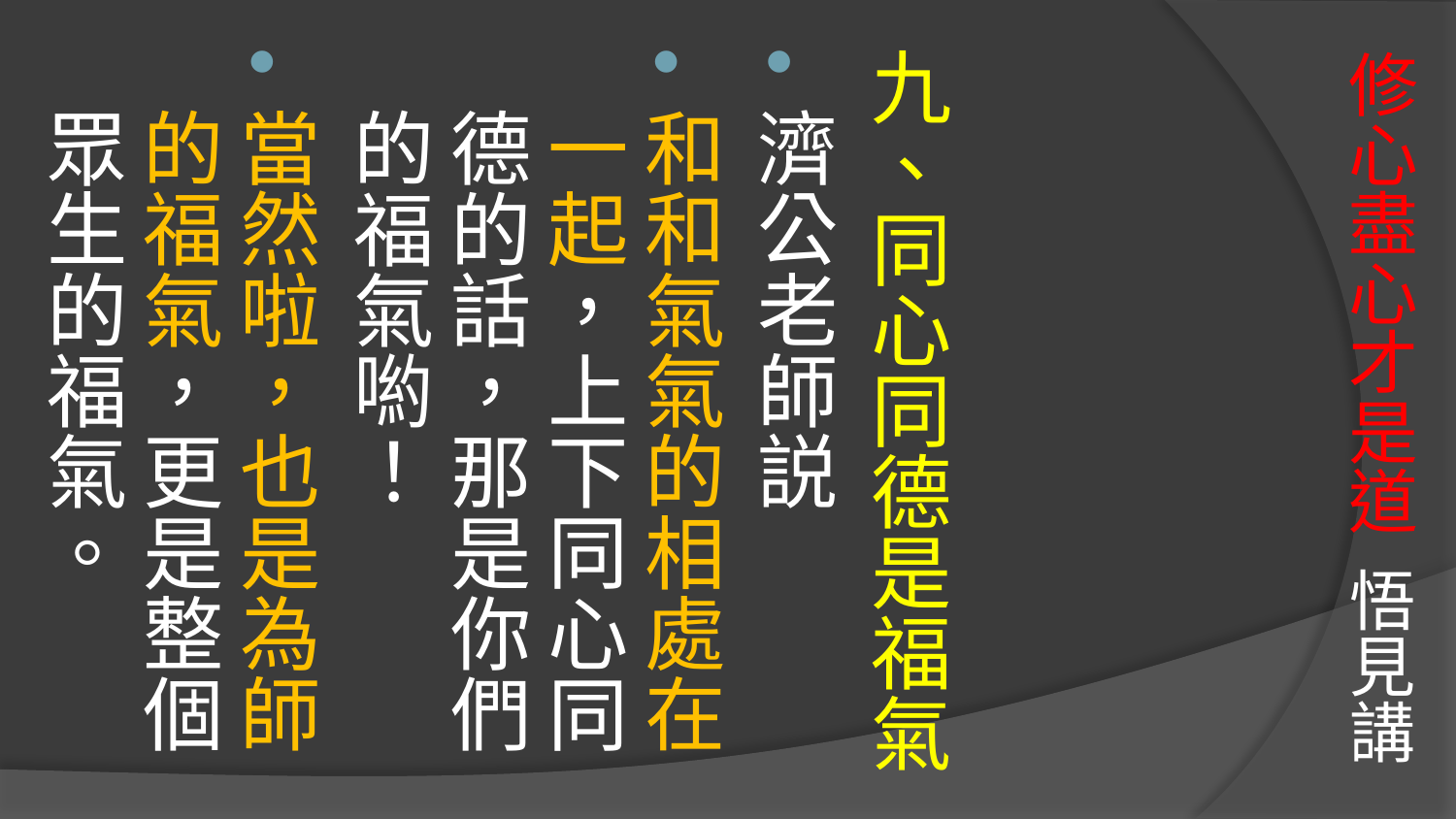

# 修心盡心才是道  悟見講
九、同心同德是福氣
濟公老師説
和和氣氣的相處在一起，上下同心同德的話，那是你們的福氣喲！
當然啦，也是為師的福氣，更是整個眾生的福氣。